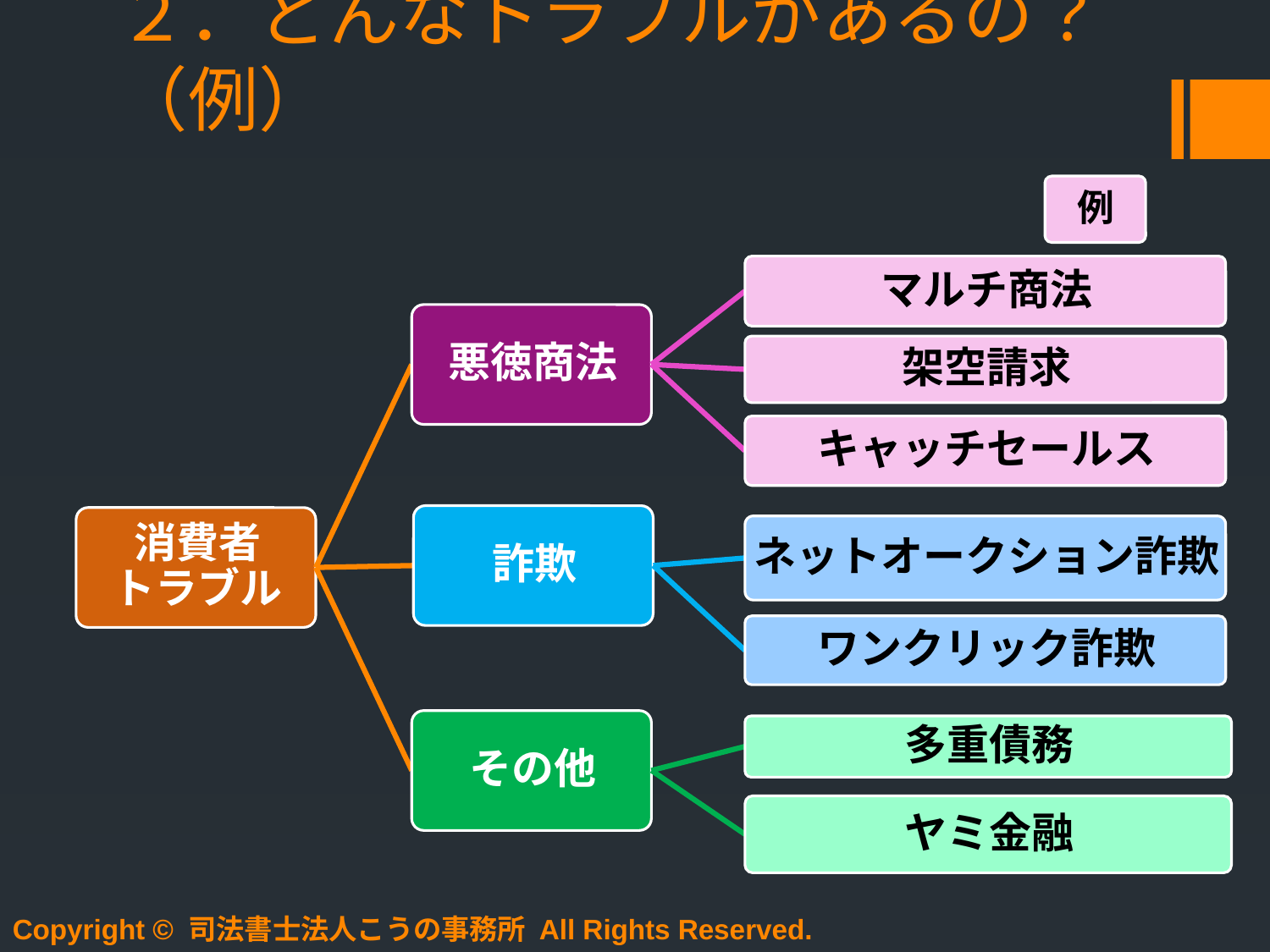

# ２．どんなトラブルがあるの？（例）
消費者
トラブル

悪徳商法

マルチ商法

架空請求

キャッチセールス

詐欺

ネットオークション詐欺

ワンクリック詐欺

その他

多重債務

ヤミ金融
例
Copyright © 司法書士法人こうの事務所 All Rights Reserved.